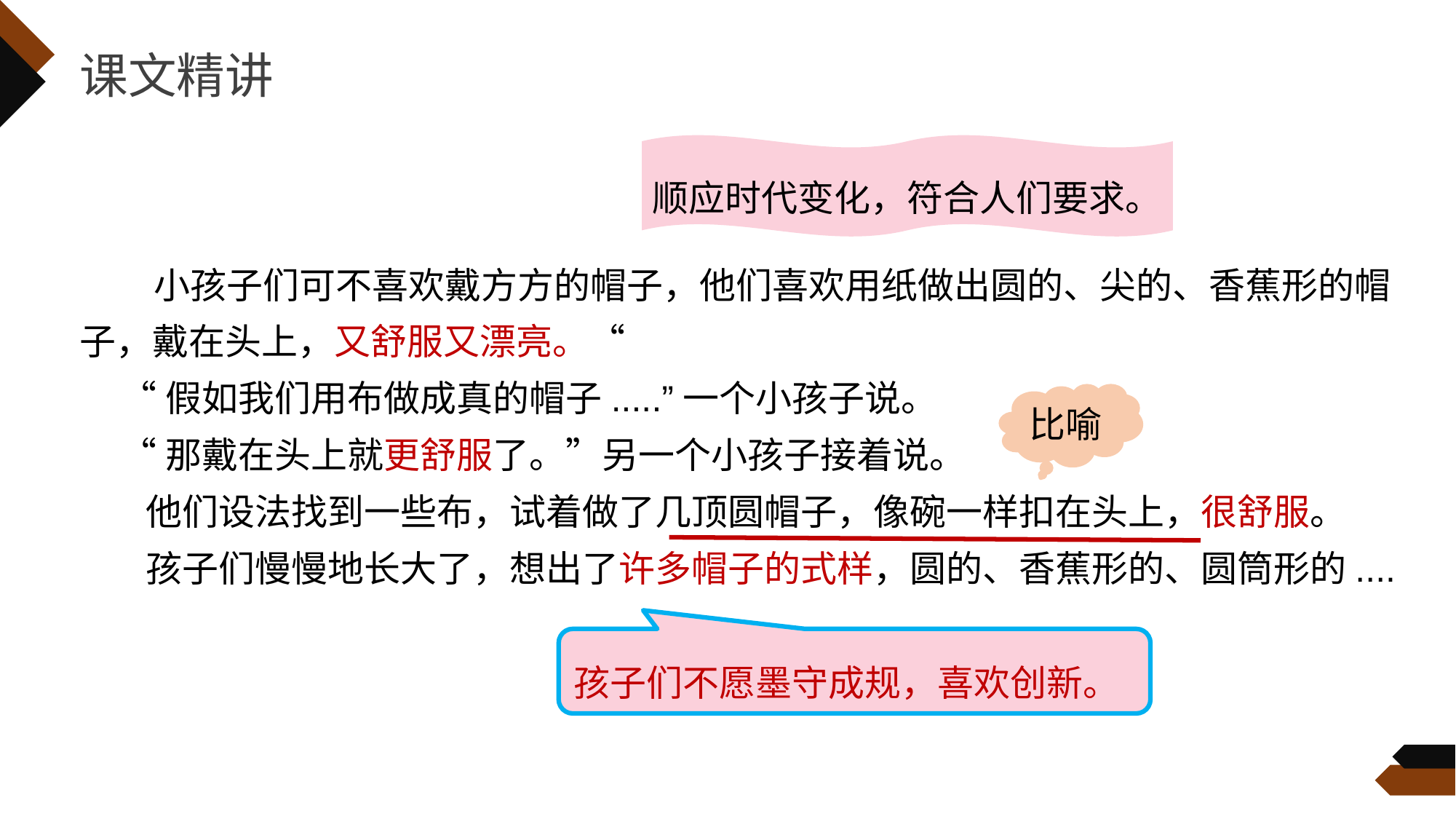

课文精讲
顺应时代变化，符合人们要求。
        小孩子们可不喜欢戴方方的帽子，他们喜欢用纸做出圆的、尖的、香蕉形的帽子，戴在头上，又舒服又漂亮。“
     “假如我们用布做成真的帽子.....”一个小孩子说。
     “那戴在头上就更舒服了。”另一个小孩子接着说。
       他们设法找到一些布，试着做了几顶圆帽子，像碗一样扣在头上，很舒服。
       孩子们慢慢地长大了，想出了许多帽子的式样，圆的、香蕉形的、圆筒形的....
比喻
孩子们不愿墨守成规，喜欢创新。